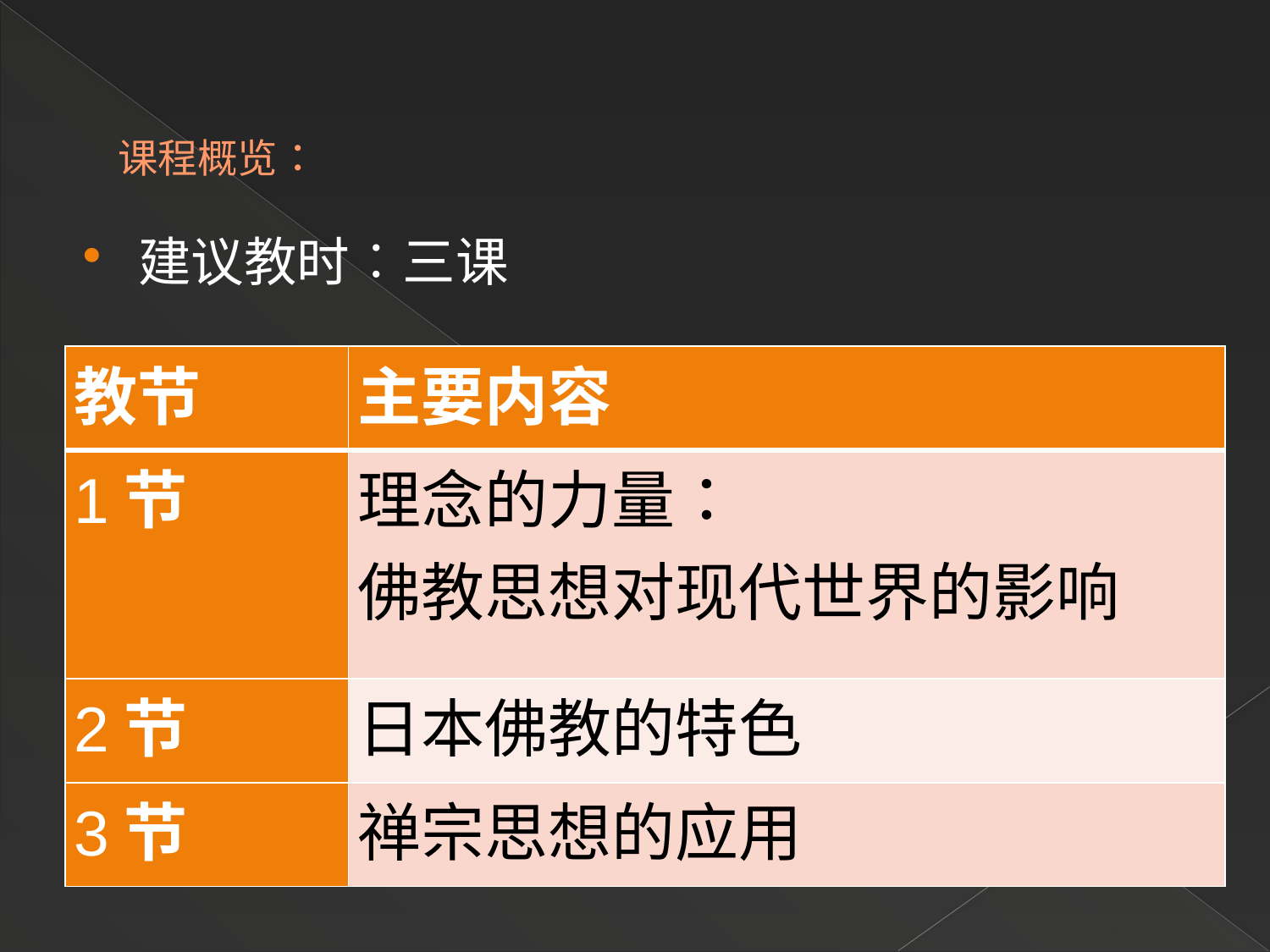

# 课程概览：
建议教时︰三课
| 教节 | 主要内容 |
| --- | --- |
| 1节 | 理念的力量： 佛教思想对现代世界的影响 |
| 2节 | 日本佛教的特色 |
| 3节 | 禅宗思想的应用 |